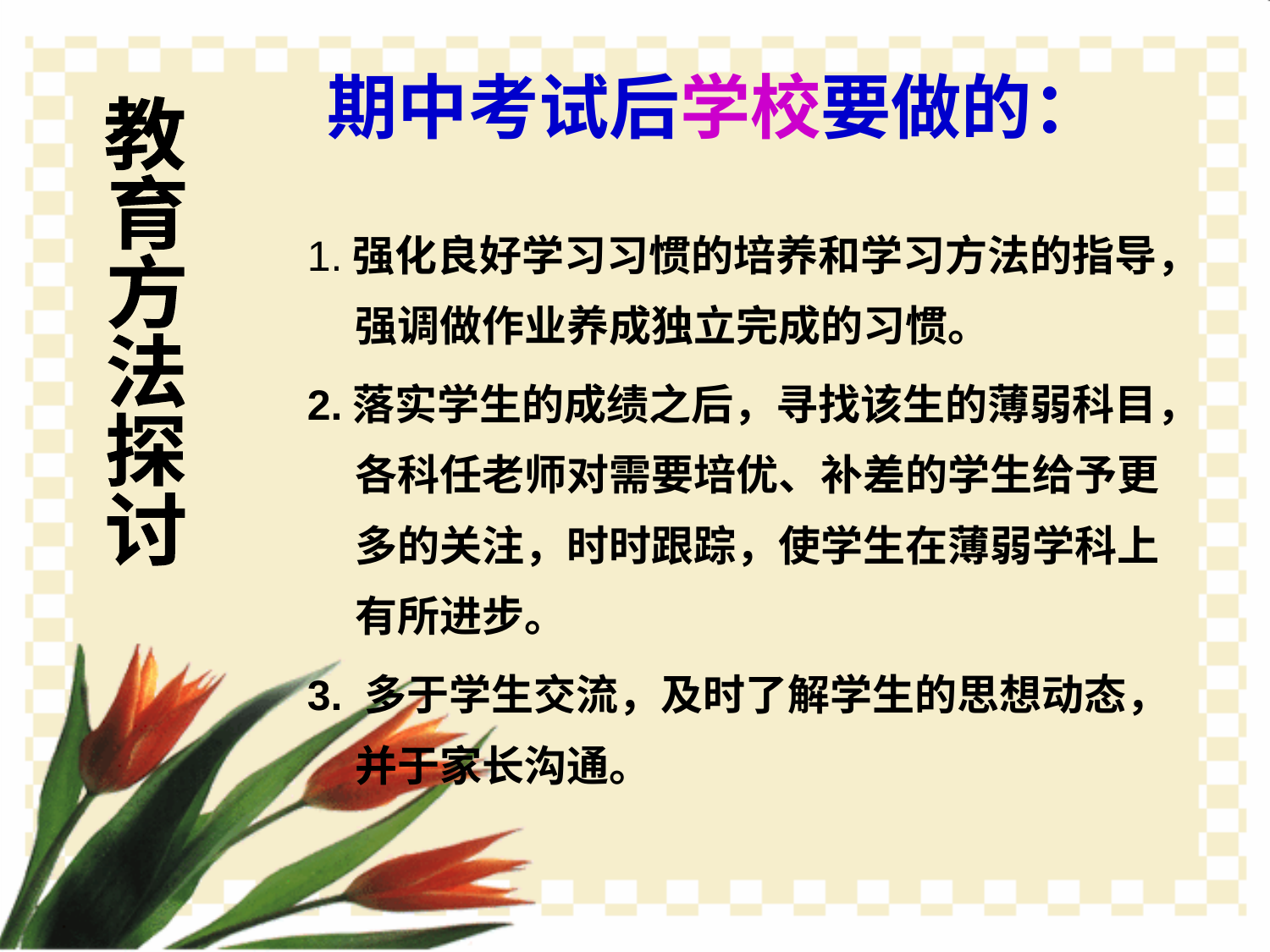

期中考试后学校要做的：
教
育
方
法
探
讨
1.强化良好学习习惯的培养和学习方法的指导，强调做作业养成独立完成的习惯。
2.落实学生的成绩之后，寻找该生的薄弱科目，各科任老师对需要培优、补差的学生给予更多的关注，时时跟踪，使学生在薄弱学科上有所进步。
3. 多于学生交流，及时了解学生的思想动态，并于家长沟通。